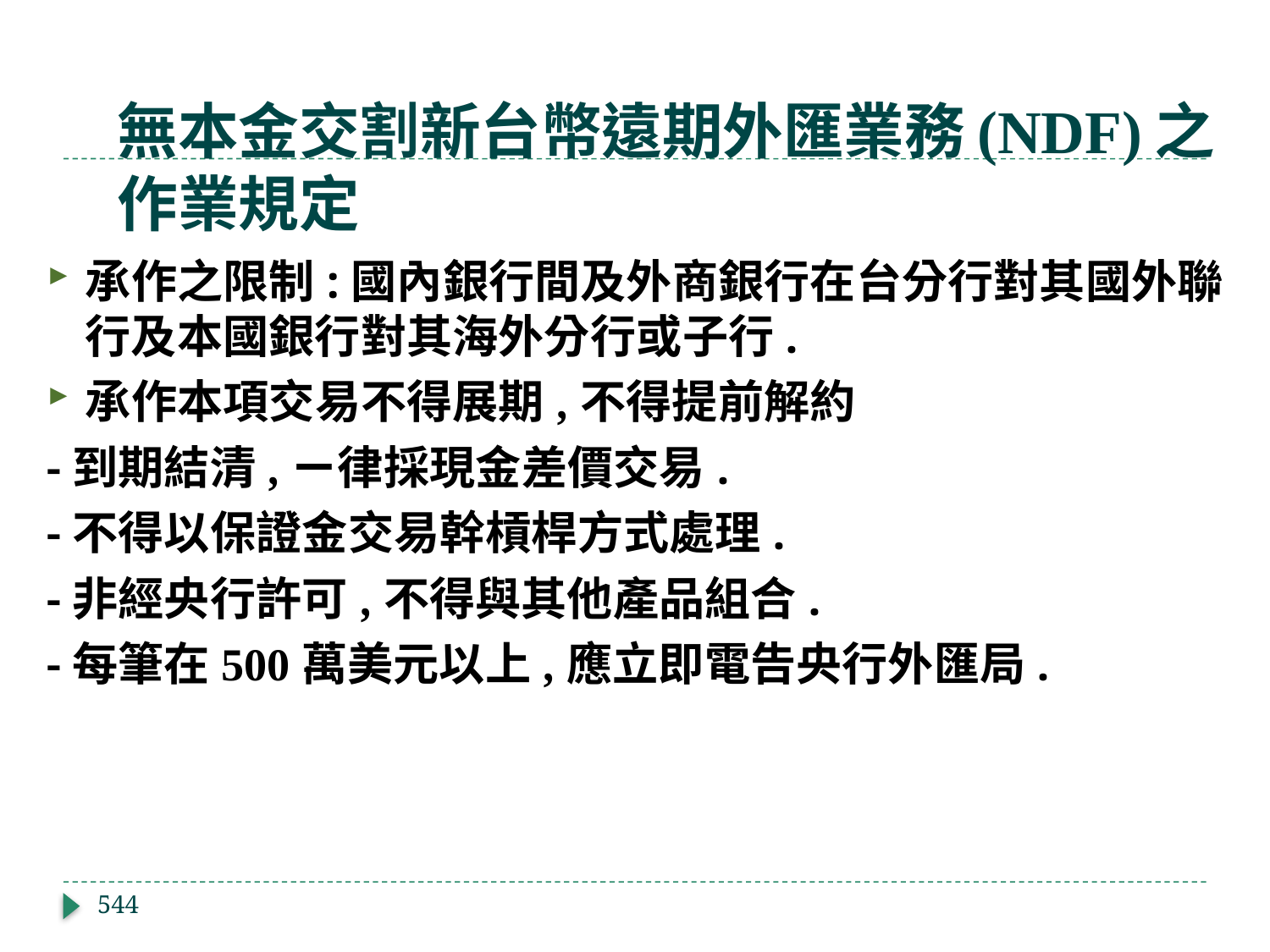

# 無本金交割新台幣遠期外匯業務(NDF)之作業規定
承作之限制:國內銀行間及外商銀行在台分行對其國外聯行及本國銀行對其海外分行或子行.
承作本項交易不得展期,不得提前解約
-到期結清,ㄧ律採現金差價交易.
-不得以保證金交易幹槓桿方式處理.
-非經央行許可,不得與其他產品組合.
-每筆在500萬美元以上,應立即電告央行外匯局.
544